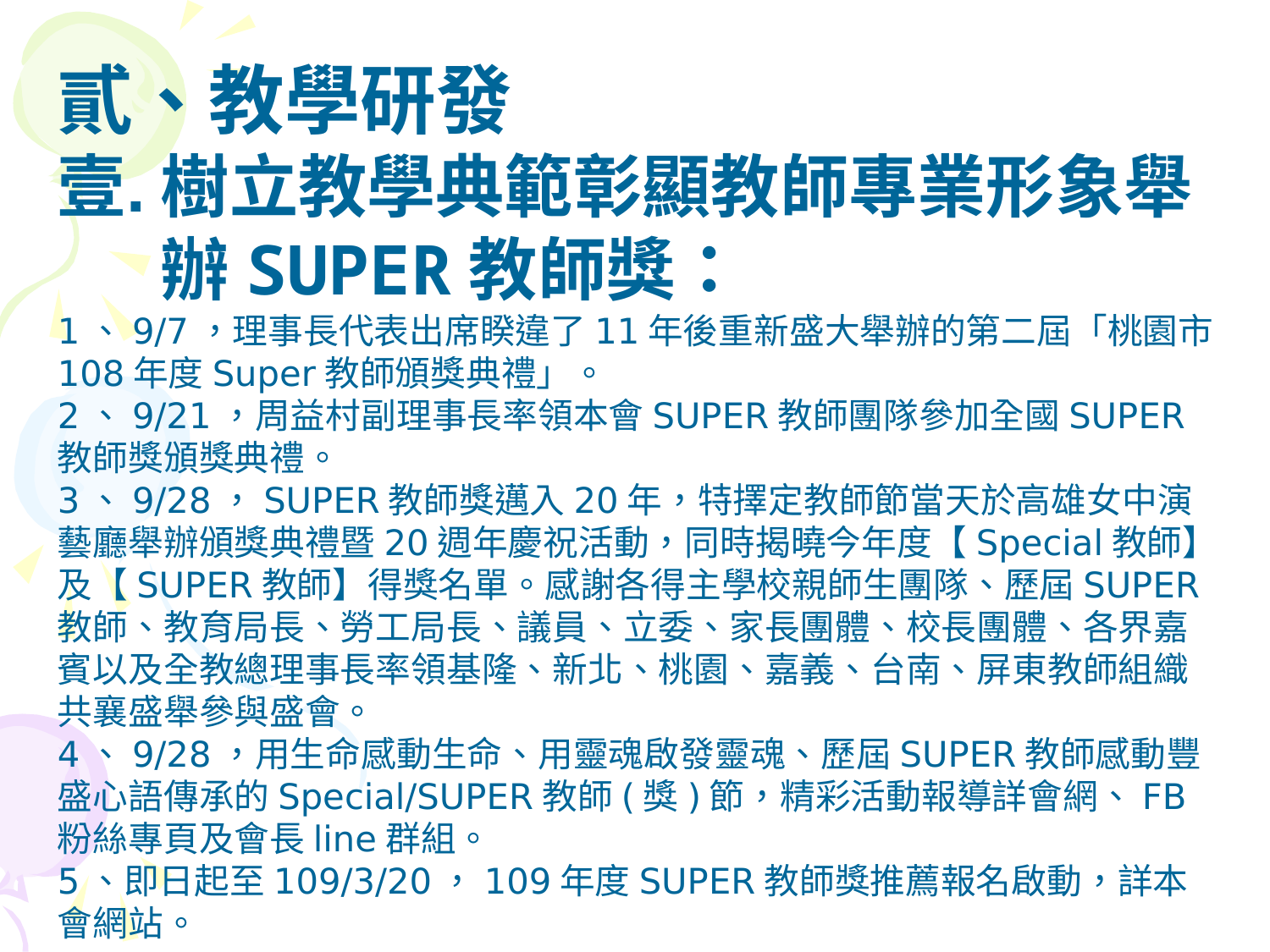

貳、教學研發
樹立教學典範彰顯教師專業形象舉辦SUPER教師獎：
1、9/7，理事長代表出席睽違了11年後重新盛大舉辦的第二屆「桃園市108年度Super教師頒獎典禮」。
2、9/21，周益村副理事長率領本會SUPER教師團隊參加全國SUPER教師獎頒獎典禮。
3、9/28，SUPER教師獎邁入20年，特擇定教師節當天於高雄女中演藝廳舉辦頒獎典禮暨20週年慶祝活動，同時揭曉今年度【Special教師】及【SUPER教師】得獎名單。感謝各得主學校親師生團隊、歷屆SUPER教師、教育局長、勞工局長、議員、立委、家長團體、校長團體、各界嘉賓以及全教總理事長率領基隆、新北、桃園、嘉義、台南、屏東教師組織共襄盛舉參與盛會。
4、9/28，用生命感動生命、用靈魂啟發靈魂、歷屆SUPER教師感動豐盛心語傳承的Special/SUPER教師(獎)節，精彩活動報導詳會網、FB粉絲專頁及會長line群組。
5、即日起至109/3/20，109年度SUPER教師獎推薦報名啟動，詳本會網站。